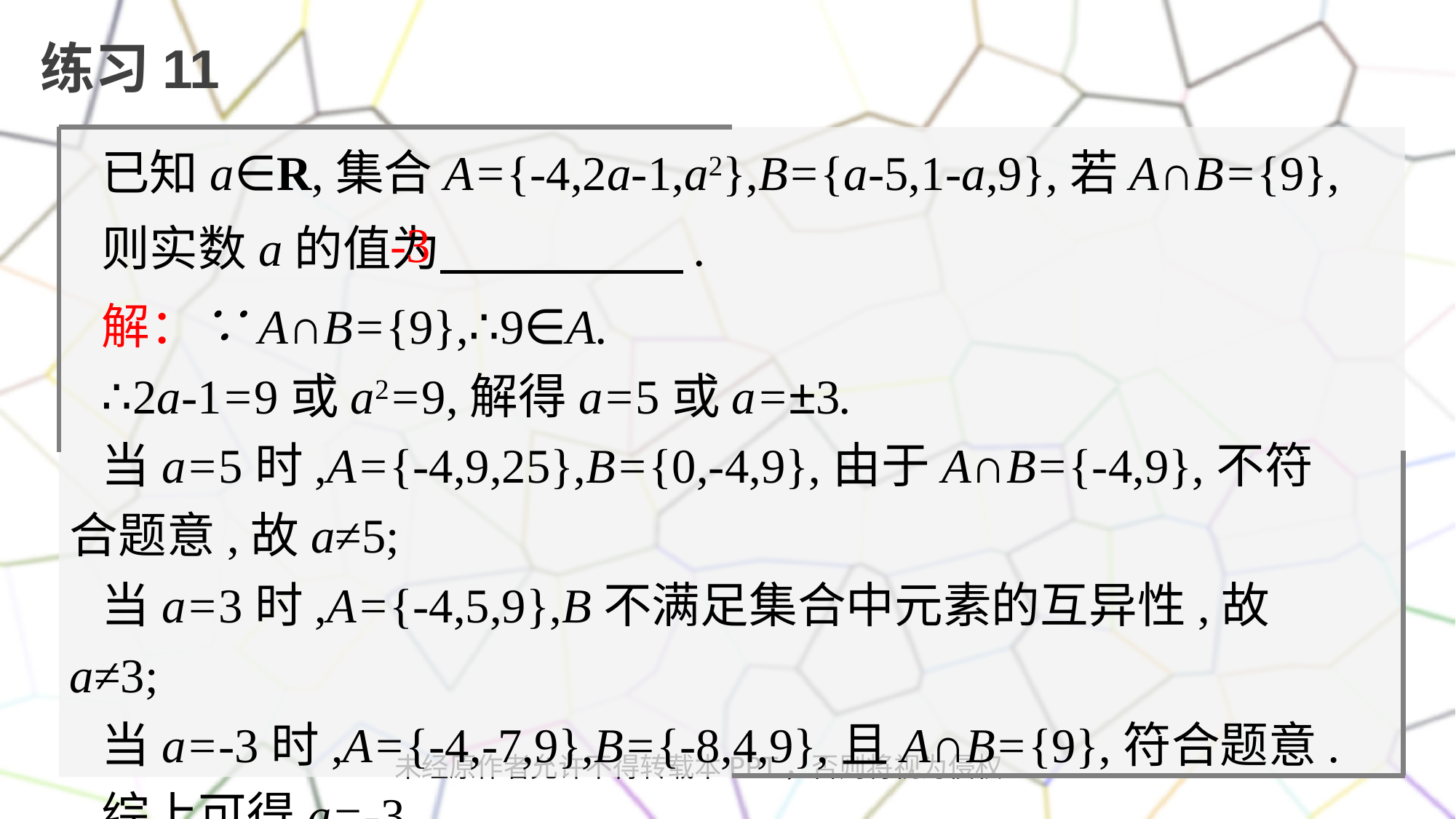

练习11
已知a∈R,集合A={-4,2a-1,a2},B={a-5,1-a,9},若A∩B={9},则实数a的值为　　　　　.

-3
解：∵A∩B={9},∴9∈A.
∴2a-1=9或a2=9,解得a=5或a=±3.
当a=5时,A={-4,9,25},B={0,-4,9},由于A∩B={-4,9},不符合题意,故a≠5;
当a=3时,A={-4,5,9},B不满足集合中元素的互异性,故a≠3;
当a=-3时,A={-4,-7,9},B={-8,4,9},且A∩B={9},符合题意.
综上可得a=-3.